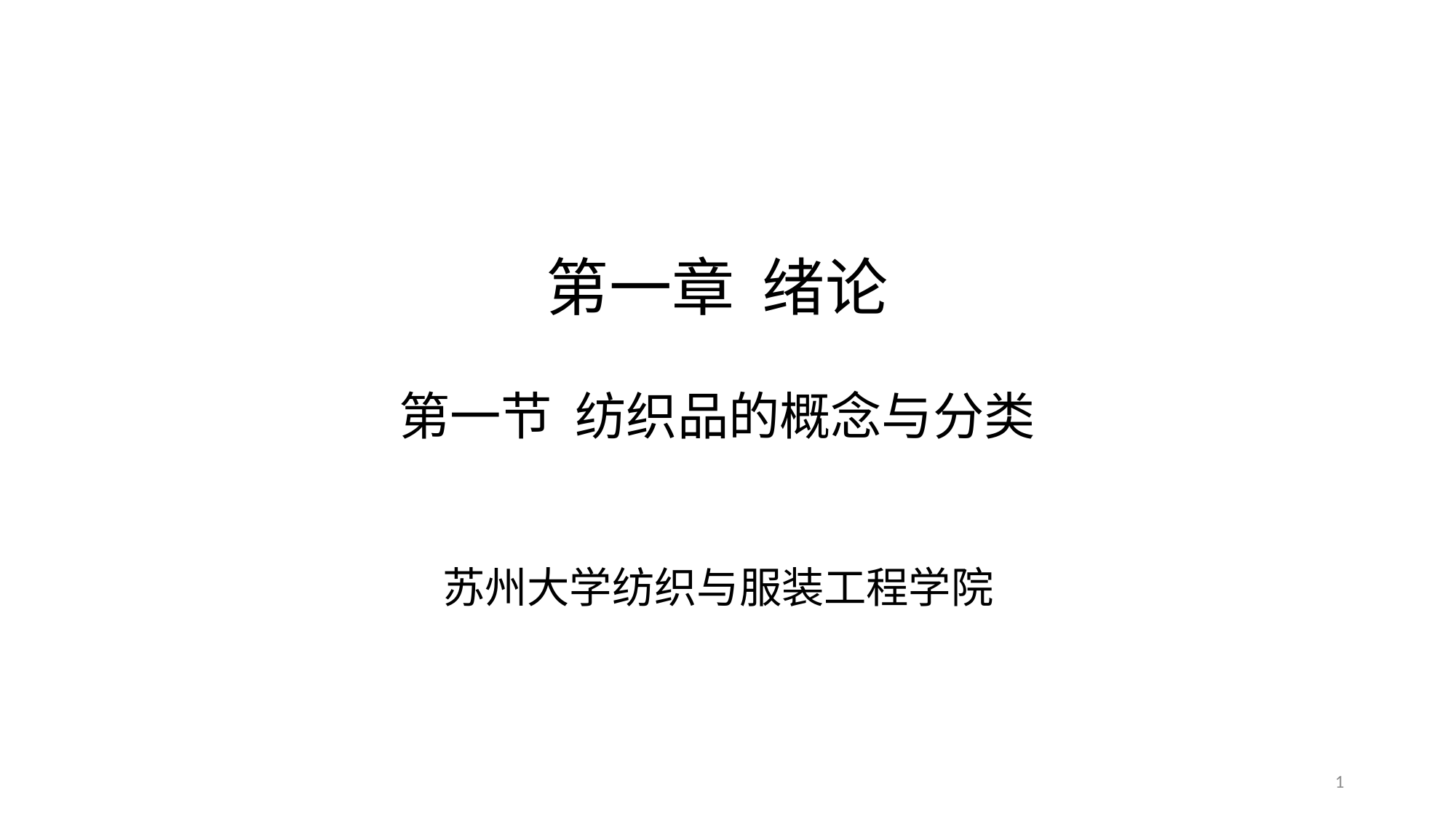

# 第一章  绪论 第一节  纺织品的概念与分类
苏州大学纺织与服装工程学院
1